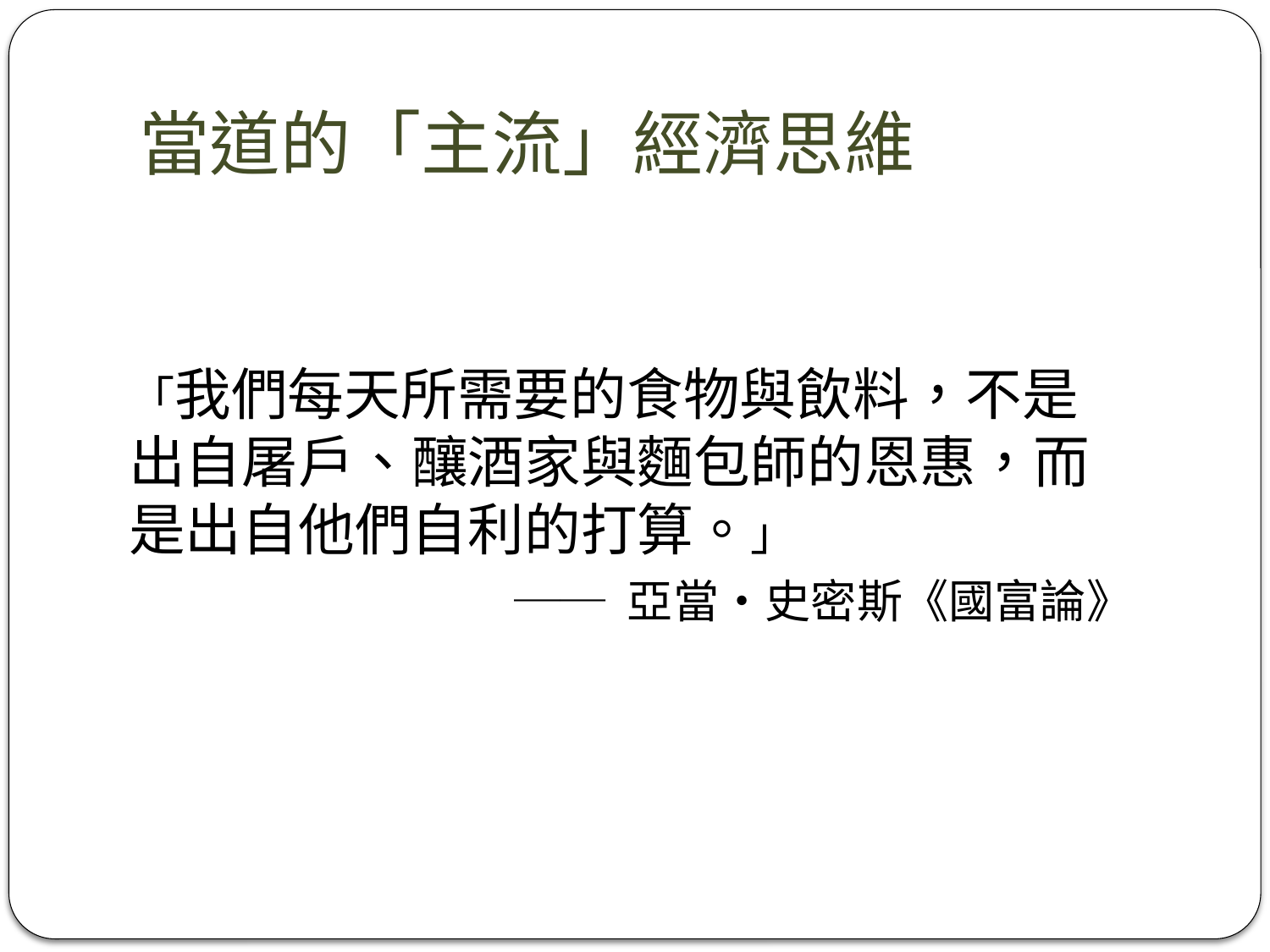

# 當道的「主流」經濟思維

「我們每天所需要的食物與飲料，不是出自屠戶、釀酒家與麵包師的恩惠，而是出自他們自利的打算。」
── 亞當‧史密斯《國富論》